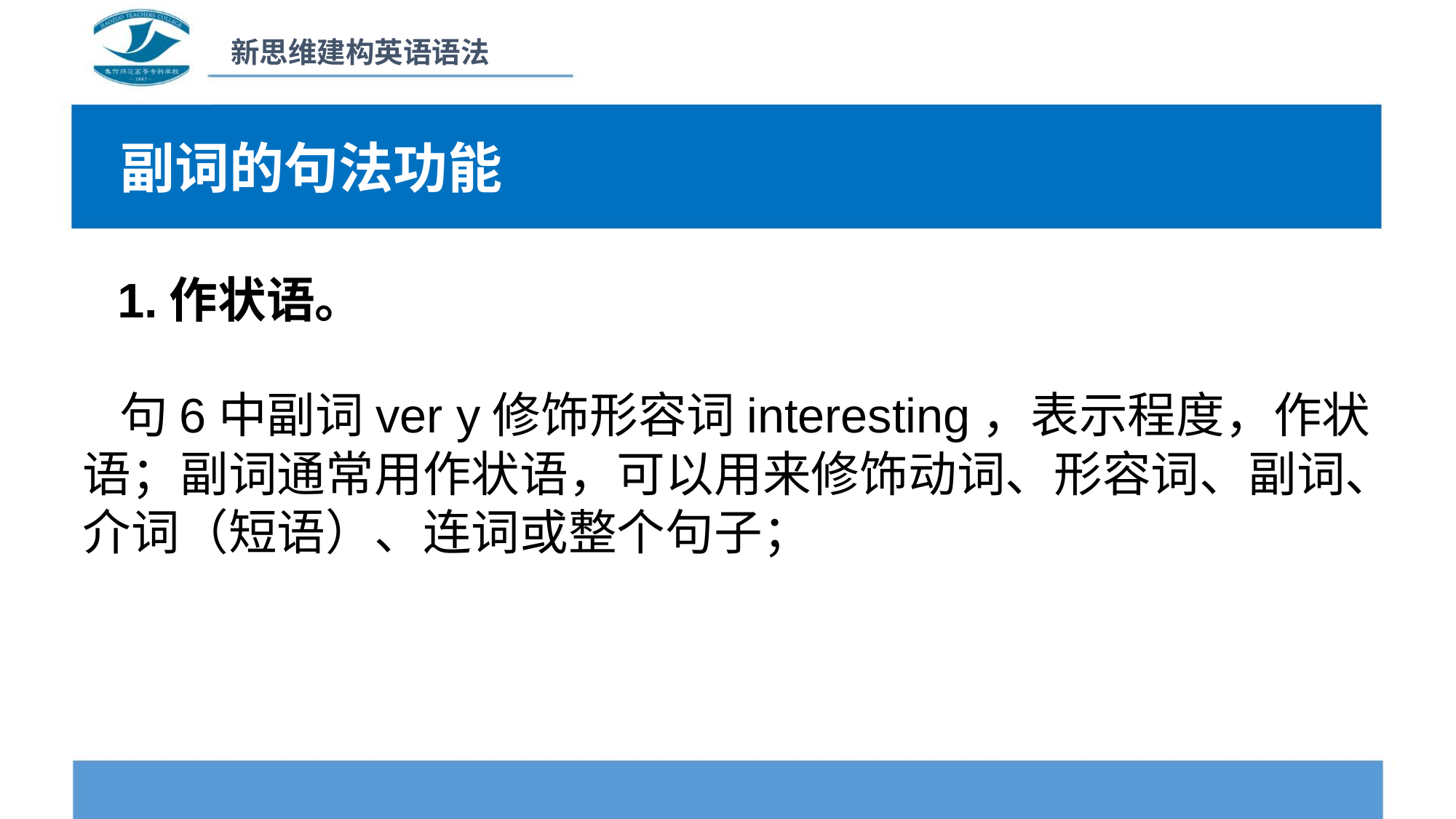

新思维建构英语语法
副词的句法功能
1.作状语。
句6中副词ver y修饰形容词interesting，表示程度，作状
语；副词通常用作状语，可以用来修饰动词、形容词、副词、
介词（短语）、连词或整个句子；